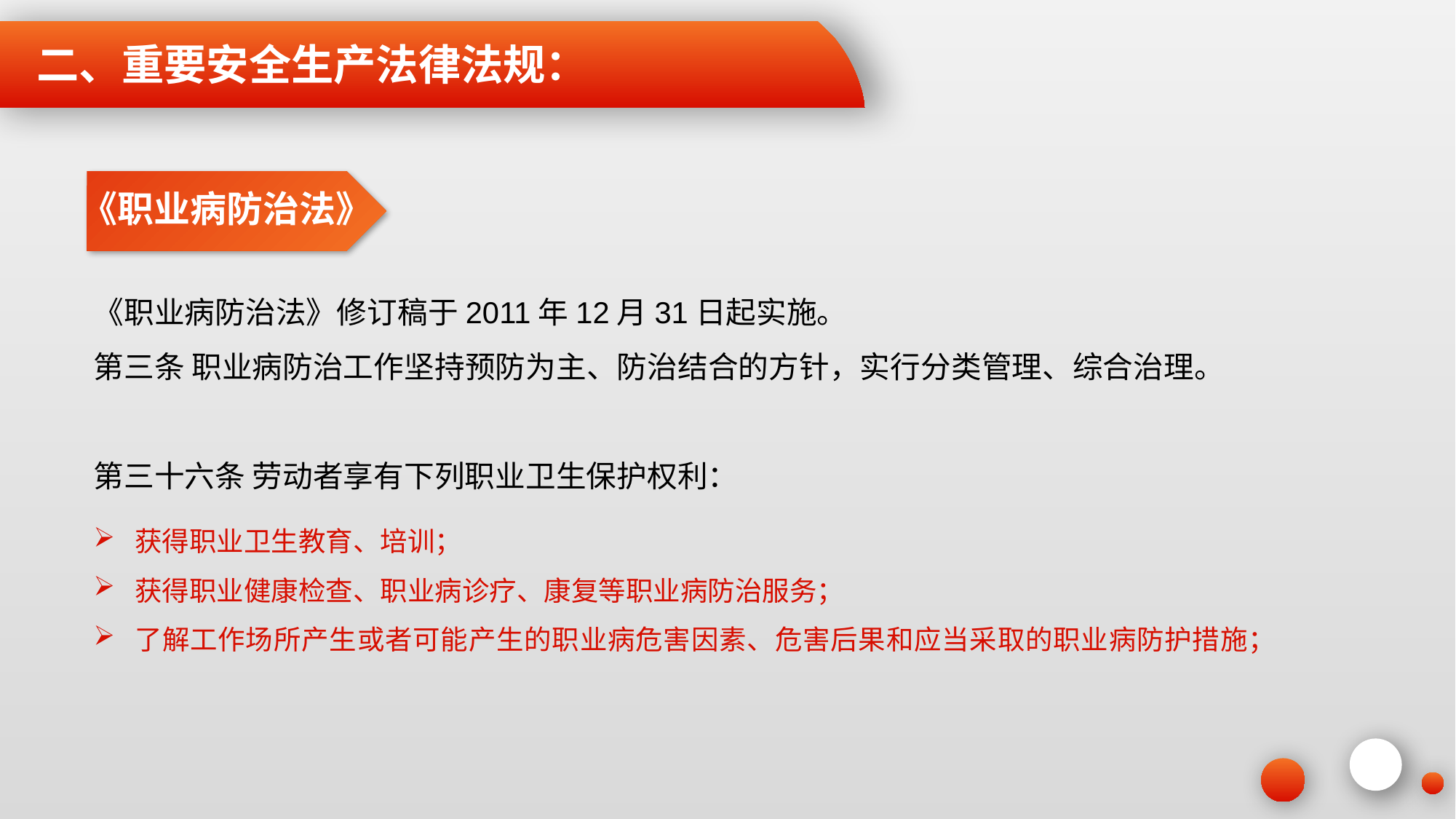

二、重要安全生产法律法规：

《职业病防治法》
《职业病防治法》修订稿于2011年12月31日起实施。
第三条 职业病防治工作坚持预防为主、防治结合的方针，实行分类管理、综合治理。

第三十六条 劳动者享有下列职业卫生保护权利：
获得职业卫生教育、培训；
获得职业健康检查、职业病诊疗、康复等职业病防治服务；
了解工作场所产生或者可能产生的职业病危害因素、危害后果和应当采取的职业病防护措施；